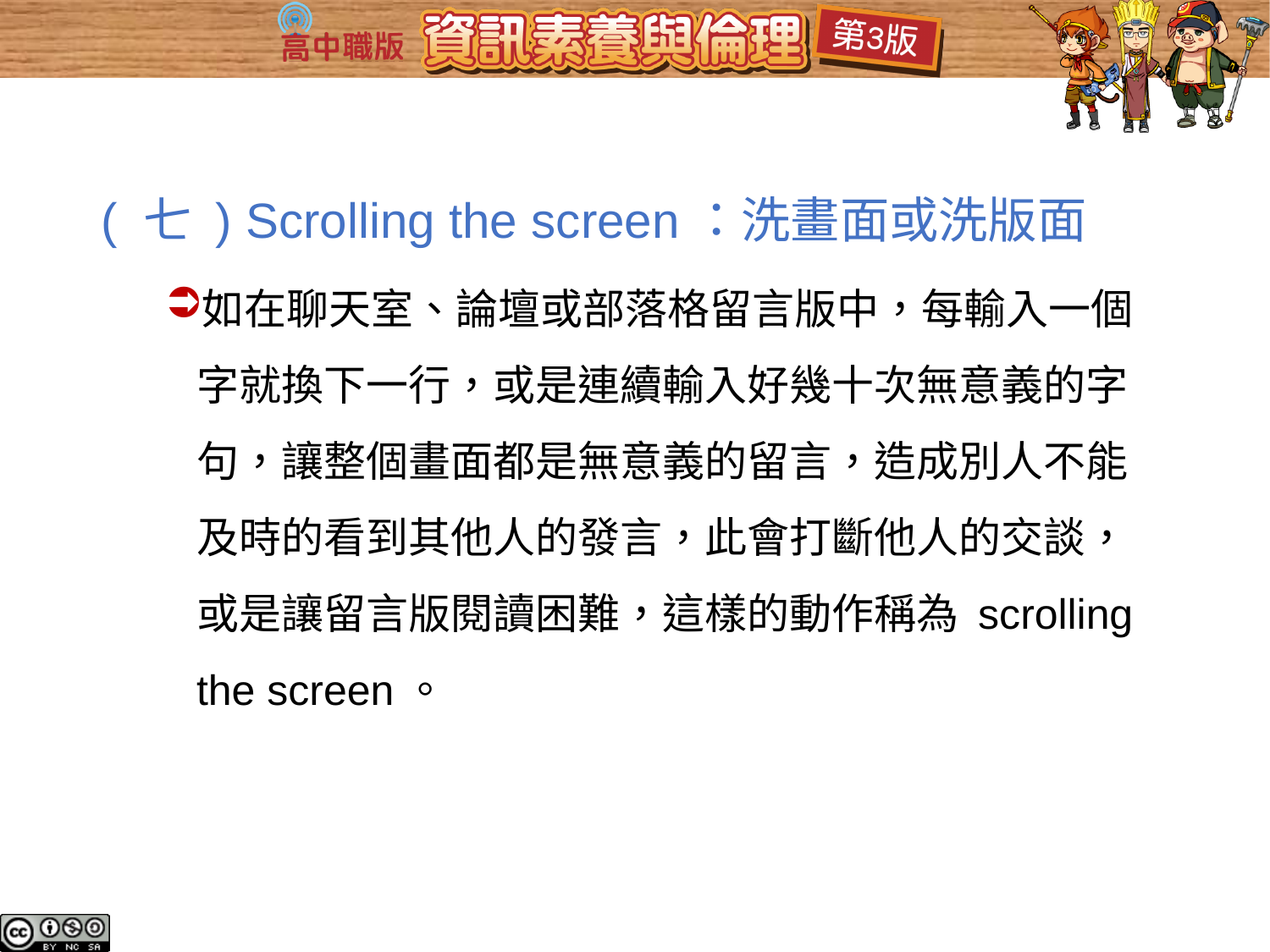

( 七 ) Scrolling the screen：洗畫面或洗版面
如在聊天室、論壇或部落格留言版中，每輸入一個字就換下一行，或是連續輸入好幾十次無意義的字句，讓整個畫面都是無意義的留言，造成別人不能及時的看到其他人的發言，此會打斷他人的交談，或是讓留言版閱讀困難，這樣的動作稱為 scrolling the screen。